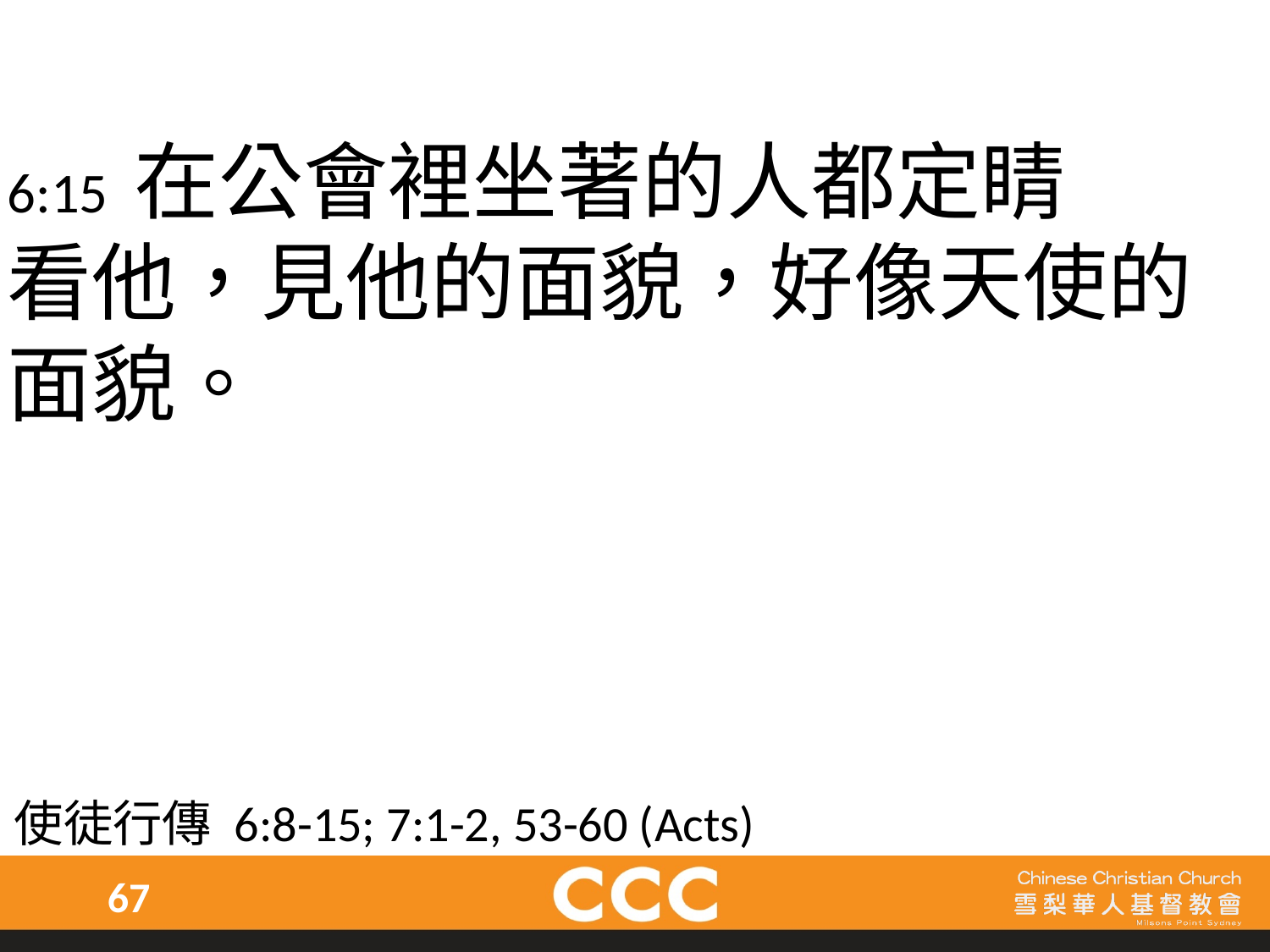

6:15 在公會裡坐著的人都定睛
看他，見他的面貌，好像天使的面貌。
使徒行傳 6:8-15; 7:1-2, 53-60 (Acts)
67